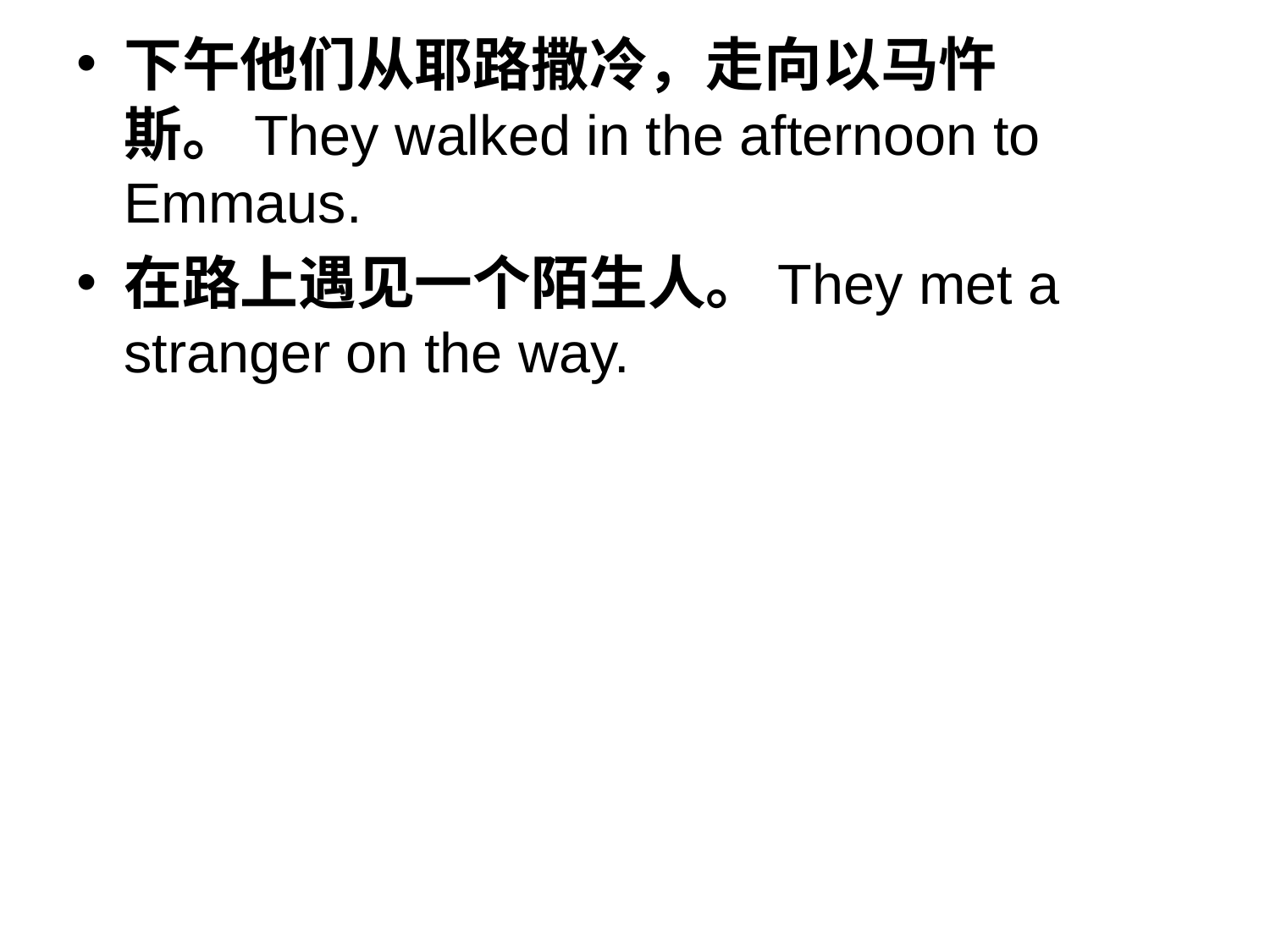

下午他们从耶路撒冷，走向以马忤斯。They walked in the afternoon to Emmaus.
在路上遇见一个陌生人。They met a stranger on the way.